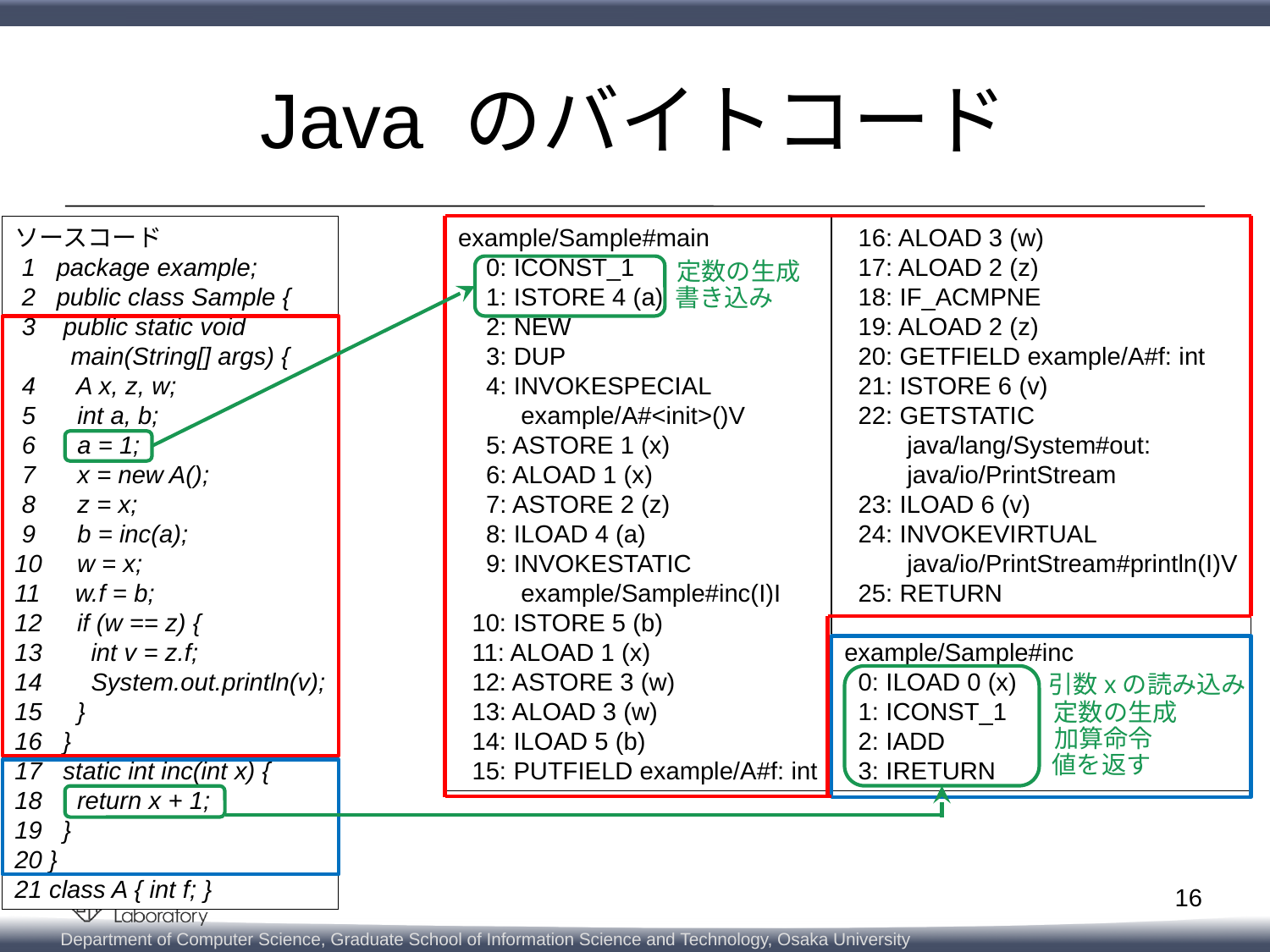

# Java のバイトコード
ソースコード
 1   package example;
 2   public class Sample {
 3    public static void
        main(String[] args) {
 4      A x, z, w;
 5      int a, b;
 6      a = 1;
 7      x = new A();
 8      z = x;
 9      b = inc(a);
10     w = x;
11     w.f = b;
12     if (w == z) {
13       int v = z.f;
14       System.out.println(v);
15     }
16   }
17   static int inc(int x) {
18     return x + 1;
19   }
20 }
21 class A { int f; }
  16: ALOAD 3 (w)
  17: ALOAD 2 (z)
  18: IF_ACMPNE
  19: ALOAD 2 (z)
  20: GETFIELD example/A#f: int
  21: ISTORE 6 (v)
  22: GETSTATIC
         java/lang/System#out:
         java/io/PrintStream
  23: ILOAD 6 (v)
  24: INVOKEVIRTUAL
         java/io/PrintStream#println(I)V
  25: RETURN

example/Sample#inc
  0: ILOAD 0 (x)
  1: ICONST_1
  2: IADD
  3: IRETURN
example/Sample#main
    0: ICONST_1
    1: ISTORE 4 (a)
    2: NEW
    3: DUP
    4: INVOKESPECIAL
         example/A#<init>()V
    5: ASTORE 1 (x)
    6: ALOAD 1 (x)
    7: ASTORE 2 (z)
    8: ILOAD 4 (a)
    9: INVOKESTATIC
         example/Sample#inc(I)I
  10: ISTORE 5 (b)
  11: ALOAD 1 (x)
  12: ASTORE 3 (w)
  13: ALOAD 3 (w)
  14: ILOAD 5 (b)
  15: PUTFIELD example/A#f: int
定数の生成

書き込み

引数xの読み込み

定数の生成
加算命令
値を返す

16